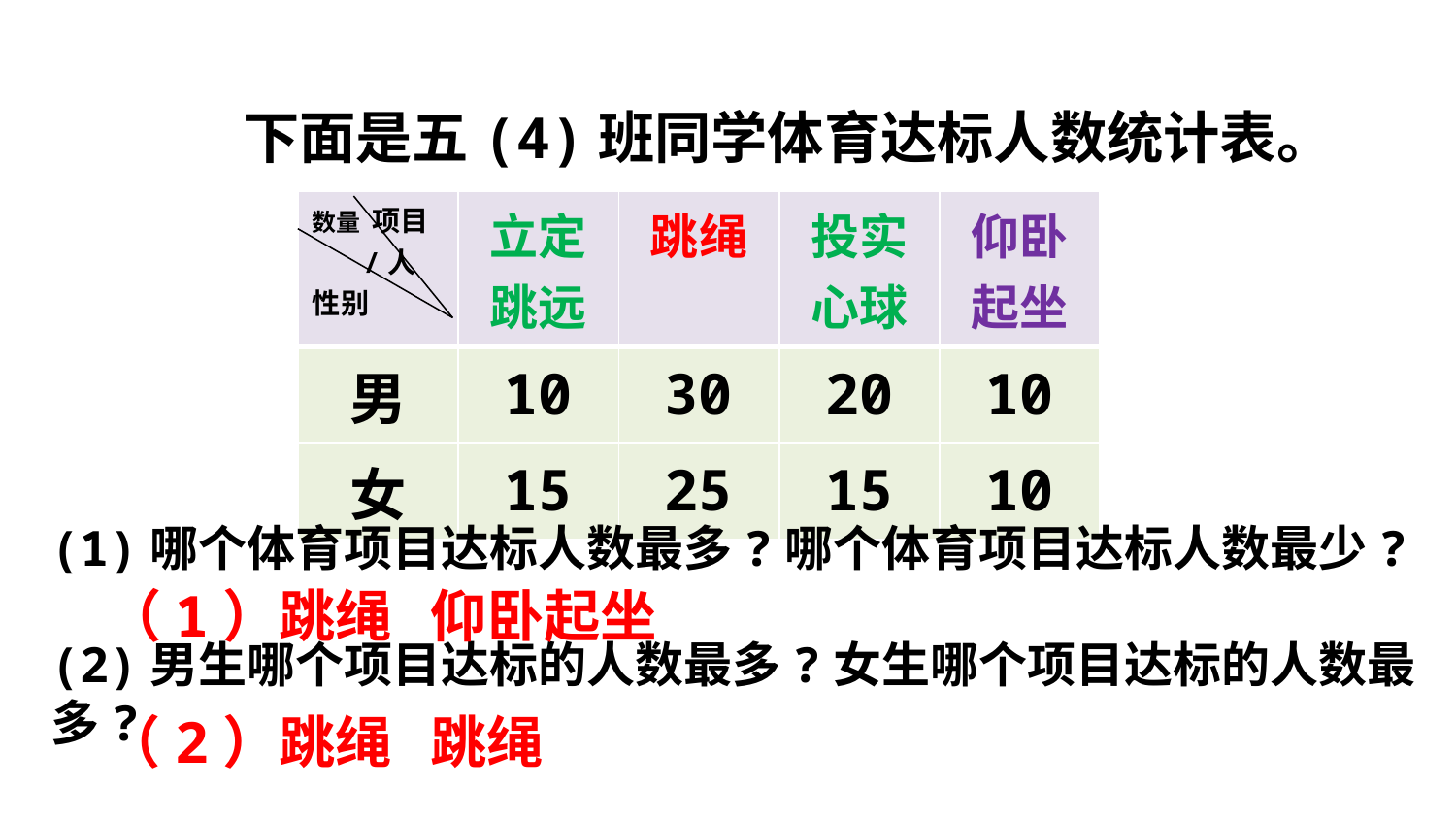

# 下面是五(4)班同学体育达标人数统计表。
| 数量 项目 /人 性别 | 立定跳远 | 跳绳 | 投实心球 | 仰卧起坐 |
| --- | --- | --- | --- | --- |
| 男 | 10 | 30 | 20 | 10 |
| 女 | 15 | 25 | 15 | 10 |
(1)哪个体育项目达标人数最多?哪个体育项目达标人数最少?

(2)男生哪个项目达标的人数最多?女生哪个项目达标的人数最多?
（1）跳绳   仰卧起坐
（2）跳绳   跳绳